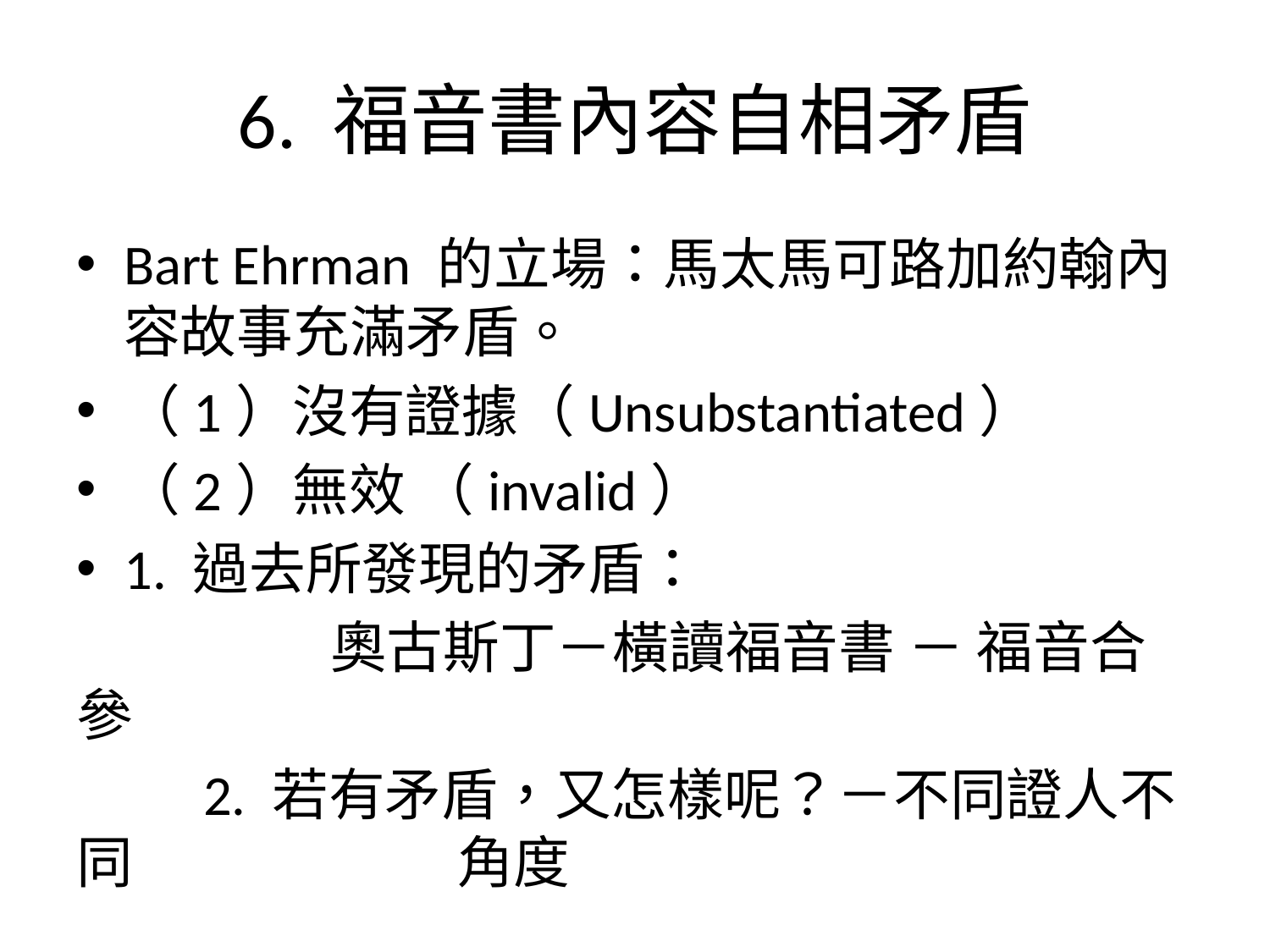

# 6. 福音書內容自相矛盾
Bart Ehrman 的立場：馬太馬可路加約翰內容故事充滿矛盾。
（1）沒有證據（Unsubstantiated）
（2）無效 （invalid）
1. 過去所發現的矛盾：
		奧古斯丁－橫讀福音書 － 福音合參
	2. 若有矛盾，又怎樣呢？－不同證人不同			角度